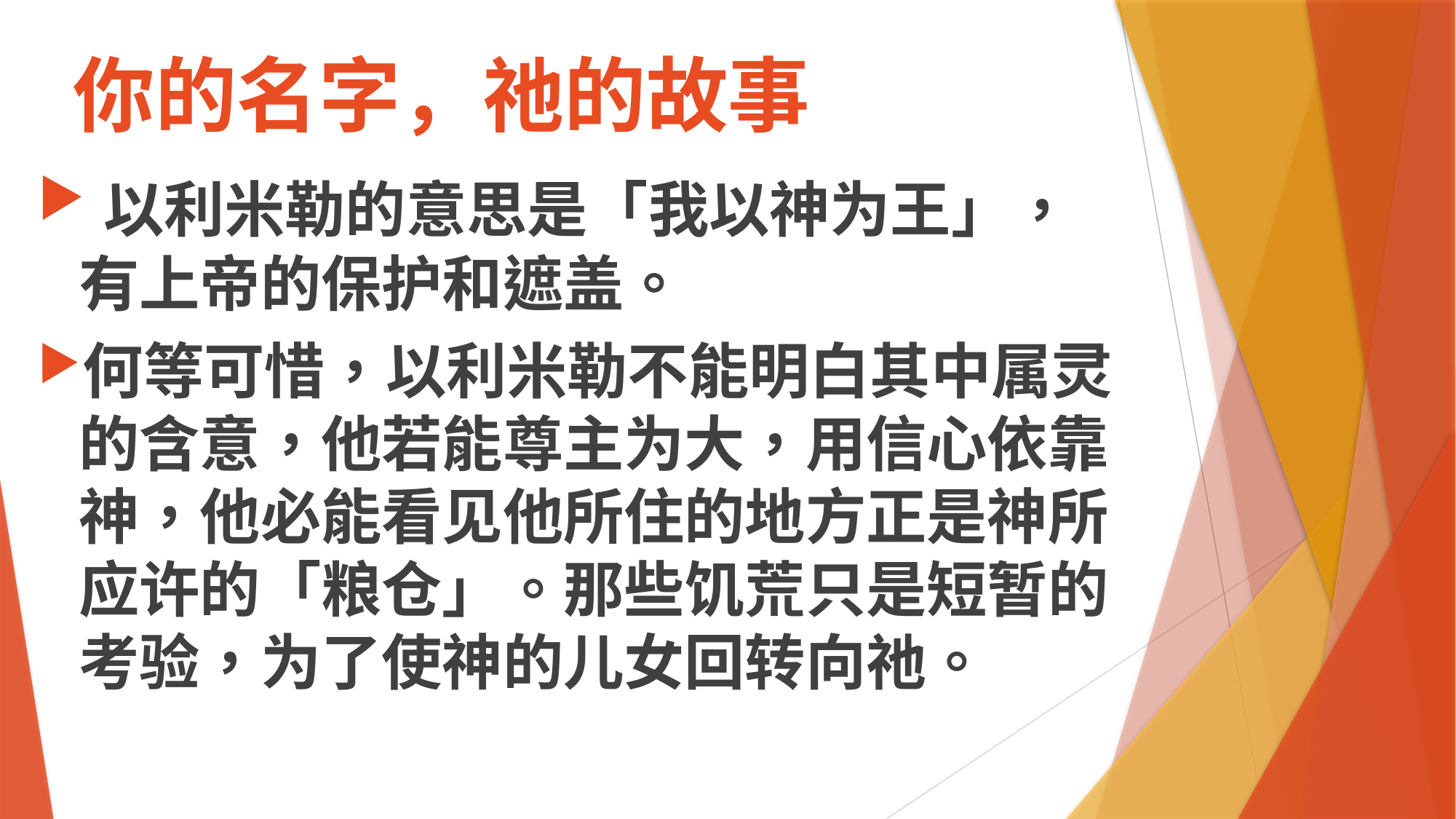

# 你的名字，祂的故事
​以利米勒的意思是「我以神为王」，有上帝的保护和遮盖。
何等可惜，以利米勒不能明白其中属灵的含意，他若能尊主为大，用信心依靠神，他必能看见他所住的地方正是神所应许的「粮仓」。那些饥荒只是短暂的考验，为了使神的儿女回转向祂。